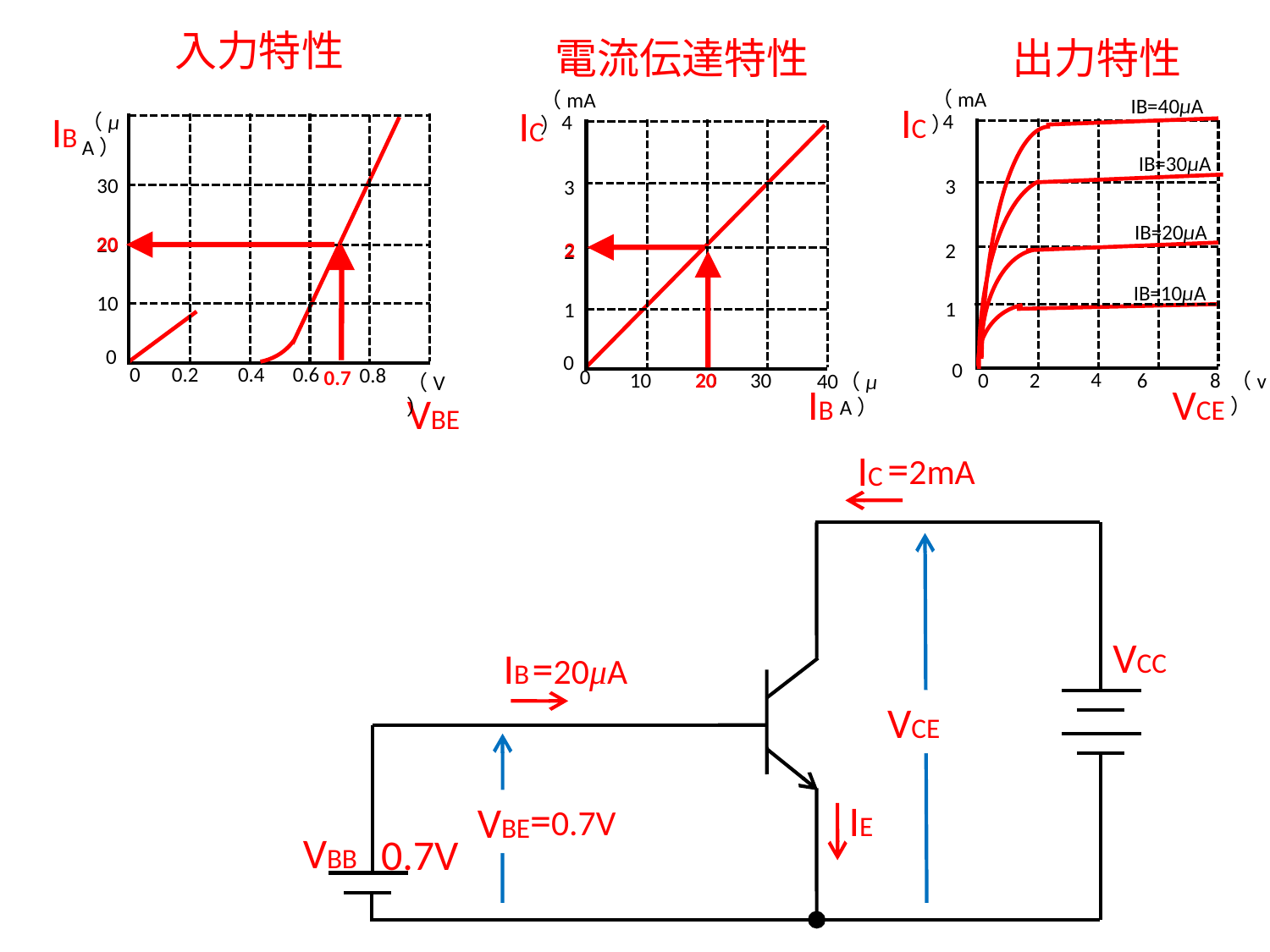

入力特性
電流伝達特性
出力特性
（mA）
（mA）
IB=40μA
IC
IC
IB
4
4
（μA）
IB=30μA
30
3
3
IB=20μA
20
20
2
2
2

IB=10μA
10
1

1

0
0
0
0
0.2
0.4
0.6
0.8
0
0.7
4
0
6
20
8
10
20
30
2
40
（v）
（μA）
（V）
IB
VCE
VBE
=2mA

IC

VCC
=20μA
IB

VCE

=0.7V

IE
VBE
VBB
0.7V